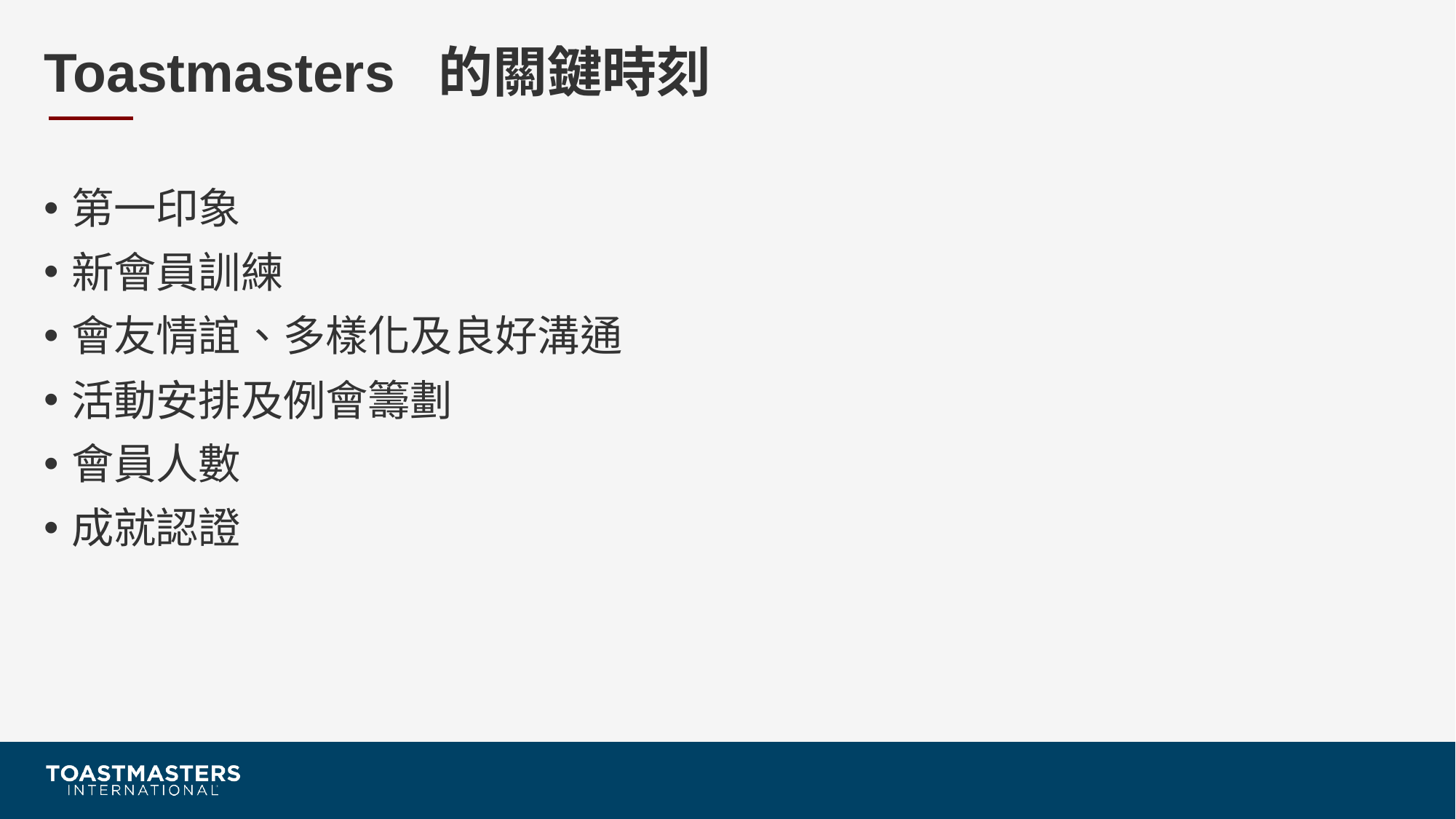

# Toastmasters  的關鍵時刻
第一印象
新會員訓練
會友情誼、多樣化及良好溝通
活動安排及例會籌劃
會員人數
成就認證